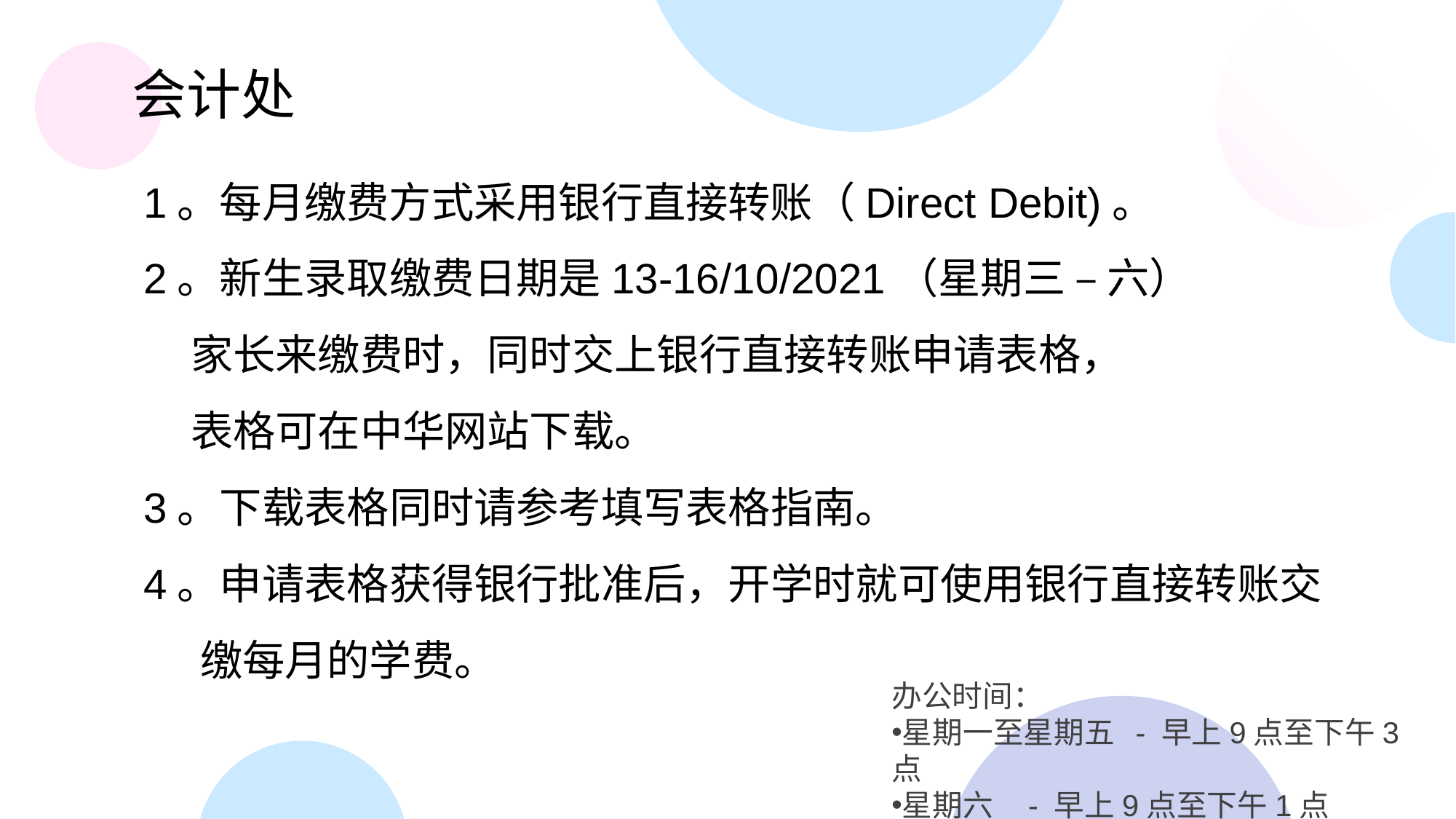

会计处
1。每月缴费方式采用银行直接转账（Direct Debit)。
2。新生录取缴费日期是13-16/10/2021（星期三 – 六）
     家长来缴费时，同时交上银行直接转账申请表格，
     表格可在中华网站下载。
3。下载表格同时请参考填写表格指南。
4。申请表格获得银行批准后，开学时就可使用银行直接转账交
      缴每月的学费。

办公时间：
星期一至星期五  - 早上9点至下午3点
星期六 	   - 早上9点至下午1点